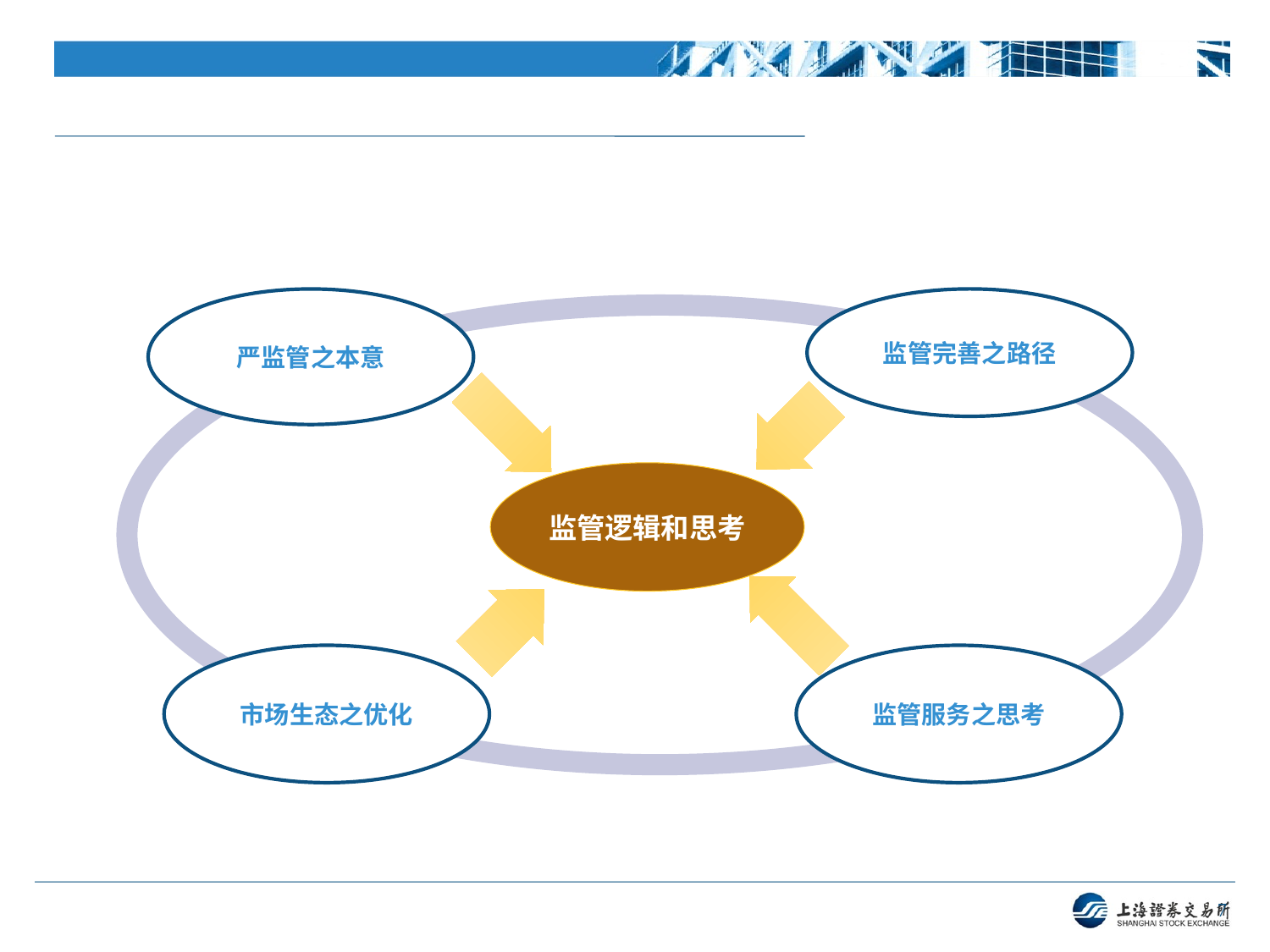

#
严监管之本意
监管完善之路径

监管逻辑和思考

市场生态之优化
监管服务之思考
7